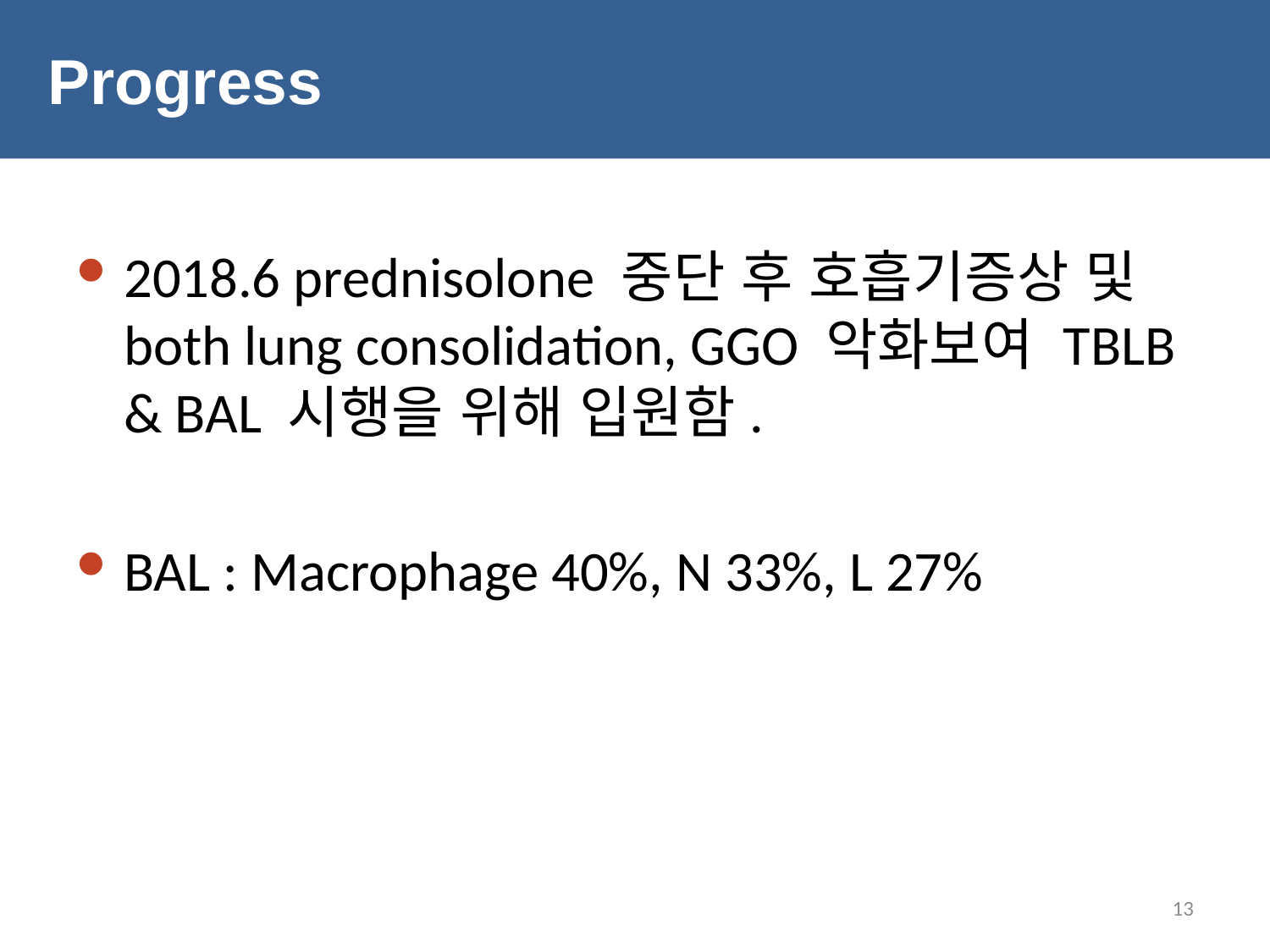

# Progress
2018.6 prednisolone 중단 후 호흡기증상 및 both lung consolidation, GGO 악화보여 TBLB & BAL 시행을 위해 입원함.

BAL : Macrophage 40%, N 33%, L 27%

13